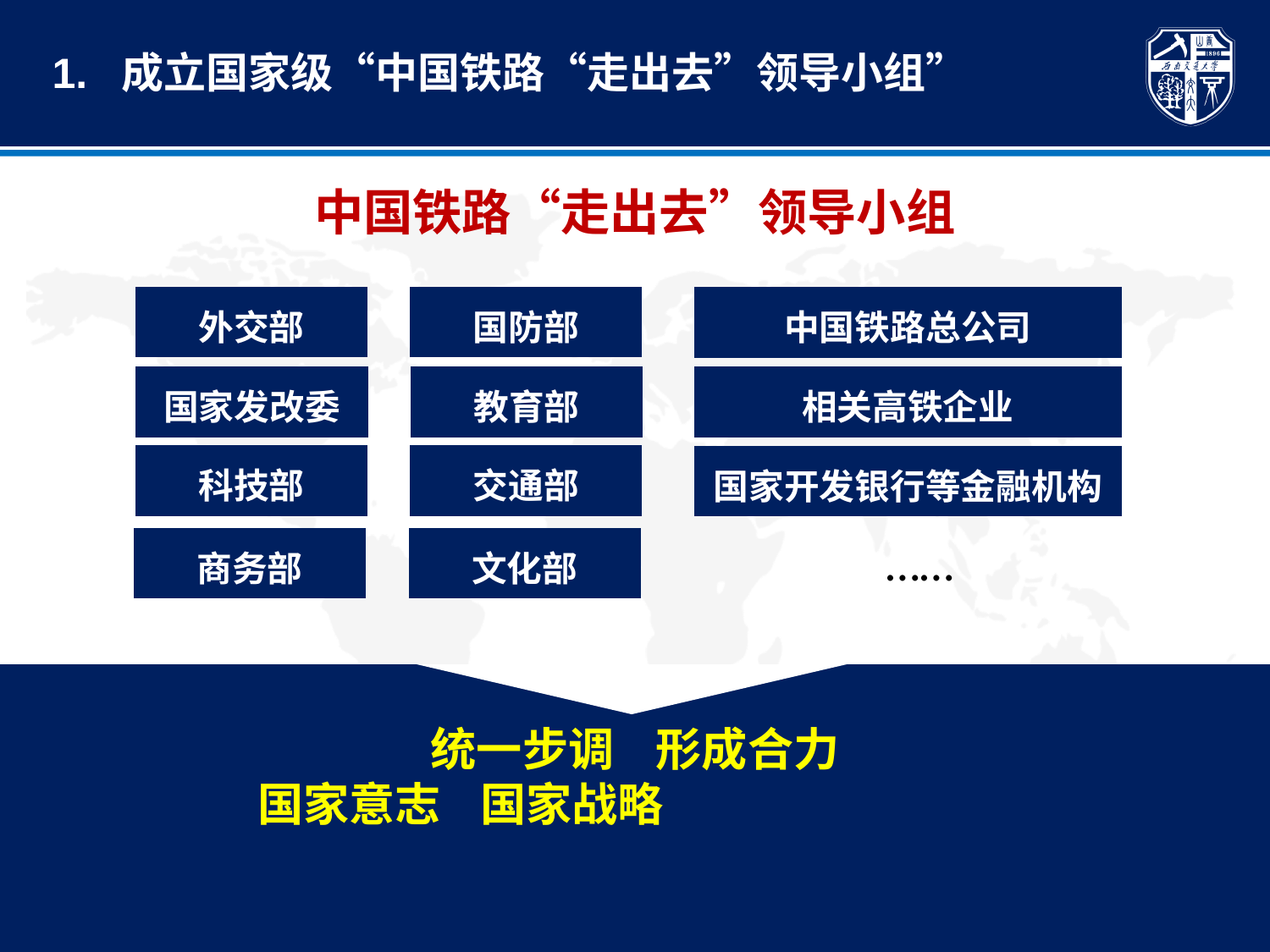

1.  成立国家级“中国铁路“走出去”领导小组”
中国铁路“走出去”领导小组
外交部
国防部
中国铁路总公司
国家发改委
教育部
相关高铁企业
科技部
交通部
国家开发银行等金融机构
……
商务部
文化部

统一步调    形成合力
从国家意志和国家战略的高度，沟通协调各方
明确“走出去”战略路径，总体统筹、规划、指导中国铁路有选择、有重点、有计划、有步骤、有组织地“出海”